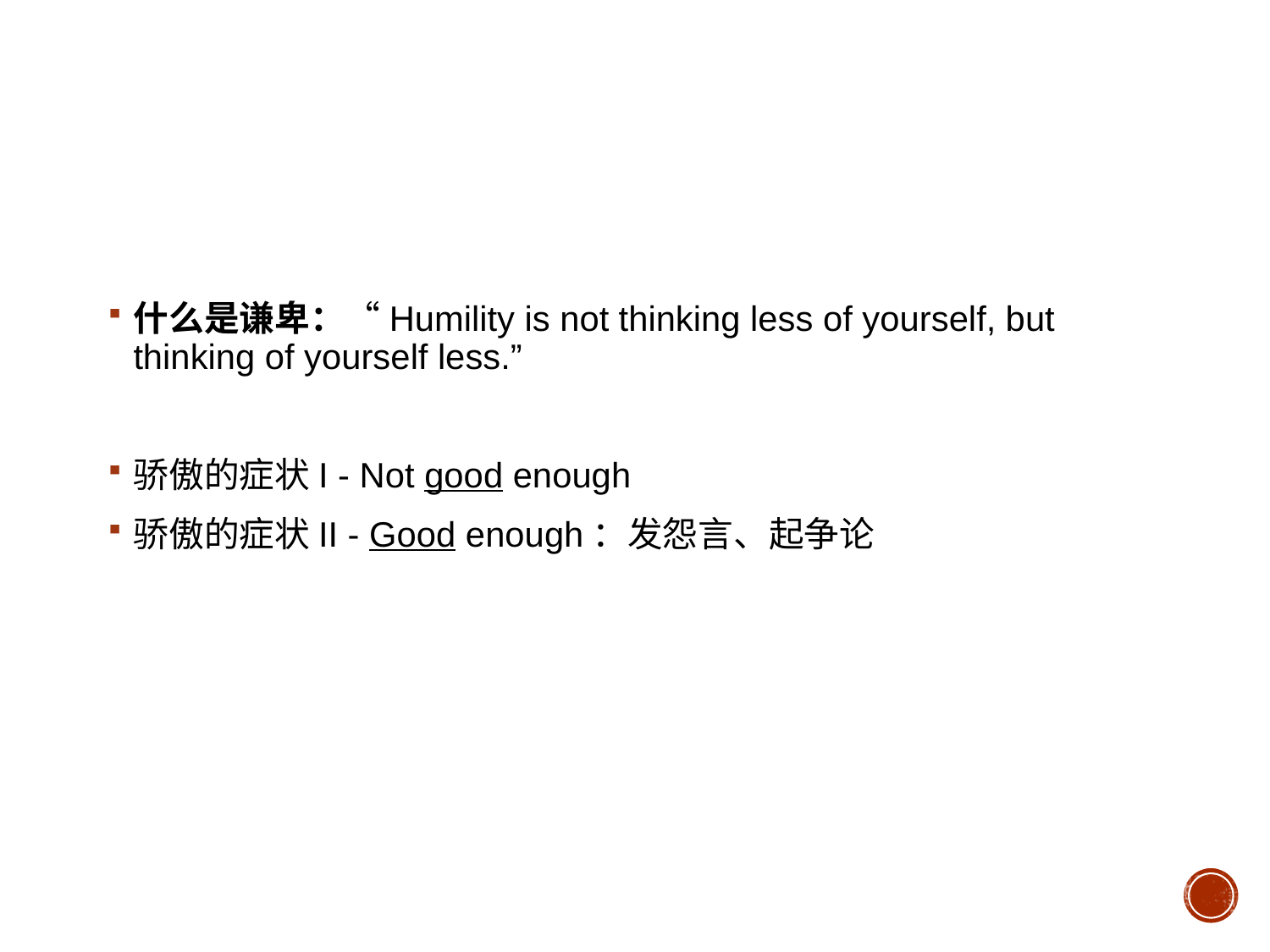

#
什么是谦卑：“Humility is not thinking less of yourself, but thinking of yourself less.”

骄傲的症状I - Not good enough
骄傲的症状II - Good enough：发怨言、起争论